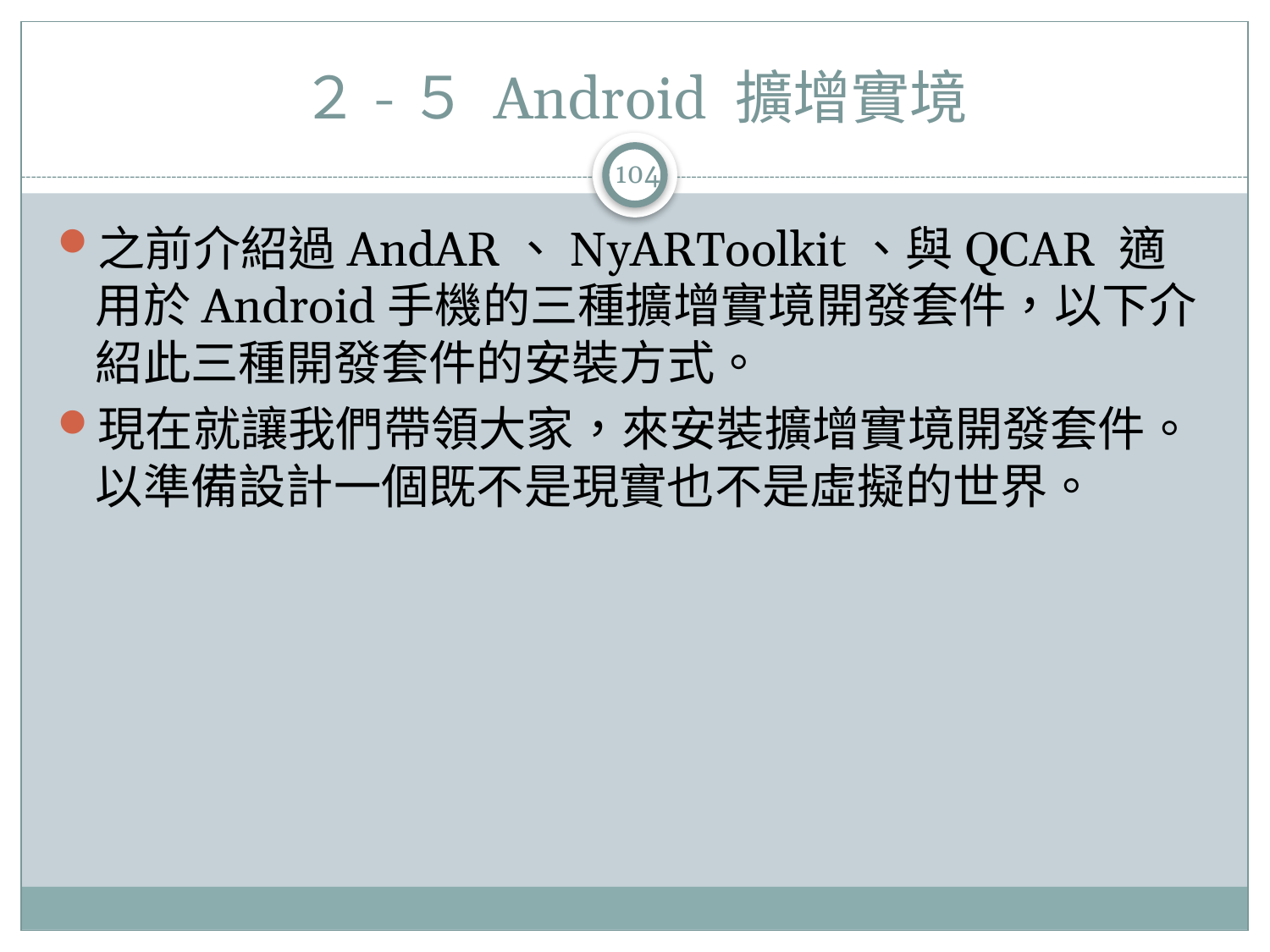

# ２-５ Android 擴增實境
104
之前介紹過AndAR、NyARToolkit、與QCAR 適用於Android手機的三種擴增實境開發套件，以下介紹此三種開發套件的安裝方式。
現在就讓我們帶領大家，來安裝擴增實境開發套件。以準備設計一個既不是現實也不是虛擬的世界。